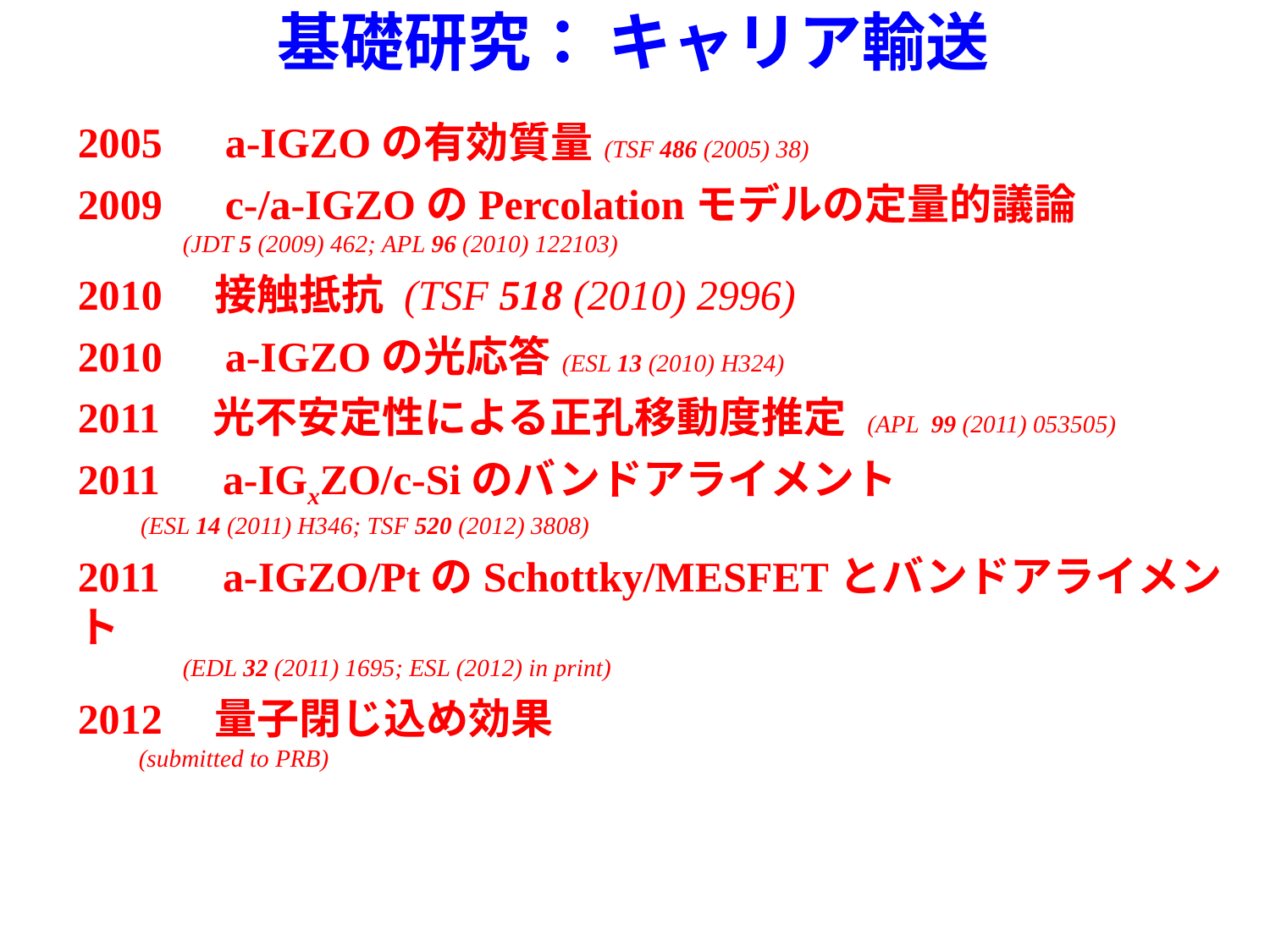

基礎研究： キャリア輸送
2005　a-IGZOの有効質量 (TSF 486 (2005) 38)
2009　c-/a-IGZOのPercolationモデルの定量的議論
　　　　(JDT 5 (2009) 462; APL 96 (2010) 122103)
2010　接触抵抗 (TSF 518 (2010) 2996)
2010　a-IGZOの光応答 (ESL 13 (2010) H324)
2011　光不安定性による正孔移動度推定  (APL  99 (2011) 053505)
2011　a-IGxZO/c-Siのバンドアライメント
          (ESL 14 (2011) H346; TSF 520 (2012) 3808)
2011　a-IGZO/PtのSchottky/MESFETとバンドアライメント
　　　　(EDL 32 (2011) 1695; ESL (2012) in print)
2012　量子閉じ込め効果
          (submitted to PRB)